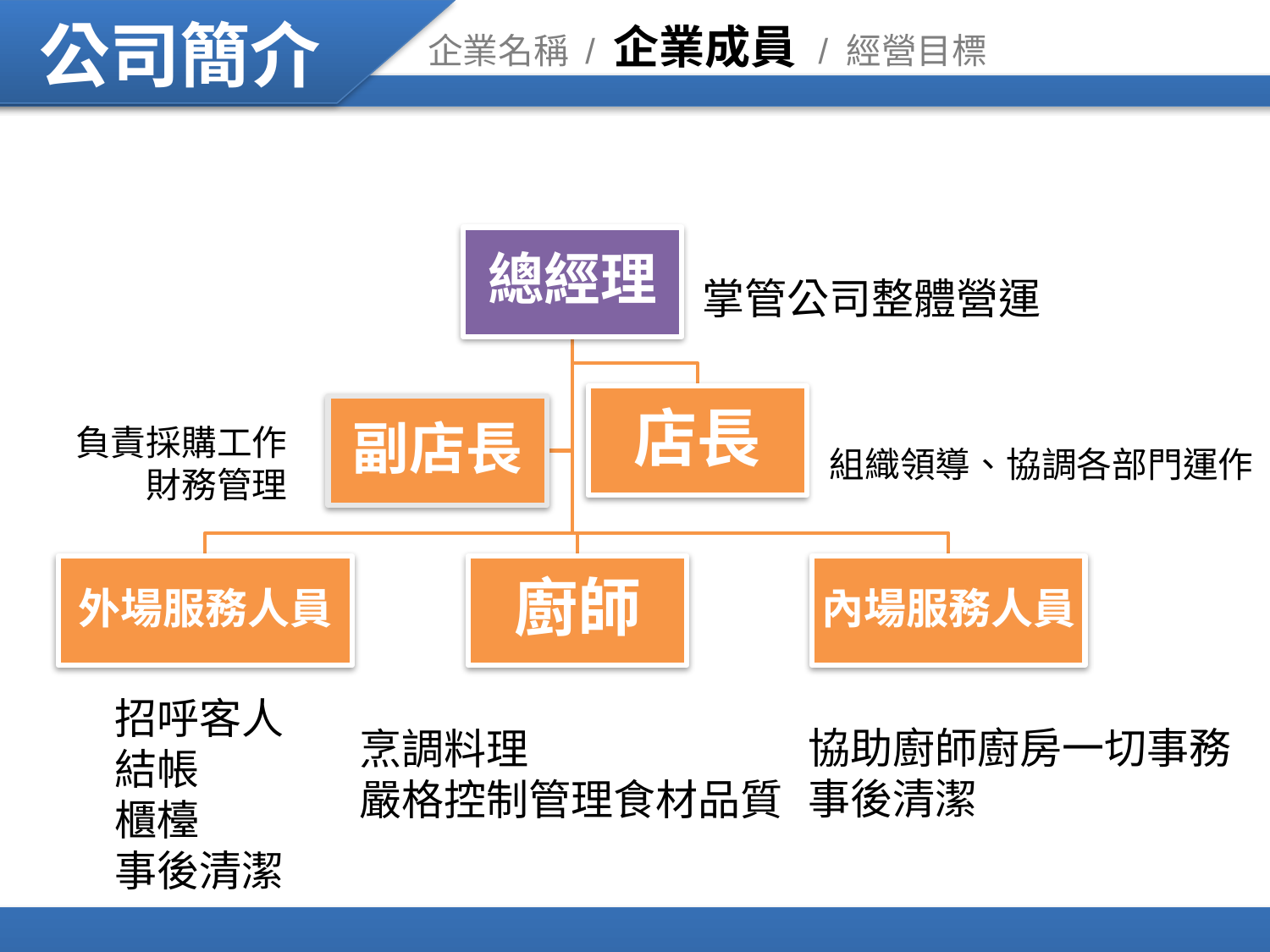

# 企業名稱 / 企業成員 / 經營目標
總經理
外場服務人員
廚師
內場服務人員
店長
副店長
掌管公司整體營運
負責採購工作
財務管理
組織領導、協調各部門運作
招呼客人
結帳
櫃檯
事後清潔
協助廚師廚房一切事務
事後清潔
烹調料理
嚴格控制管理食材品質